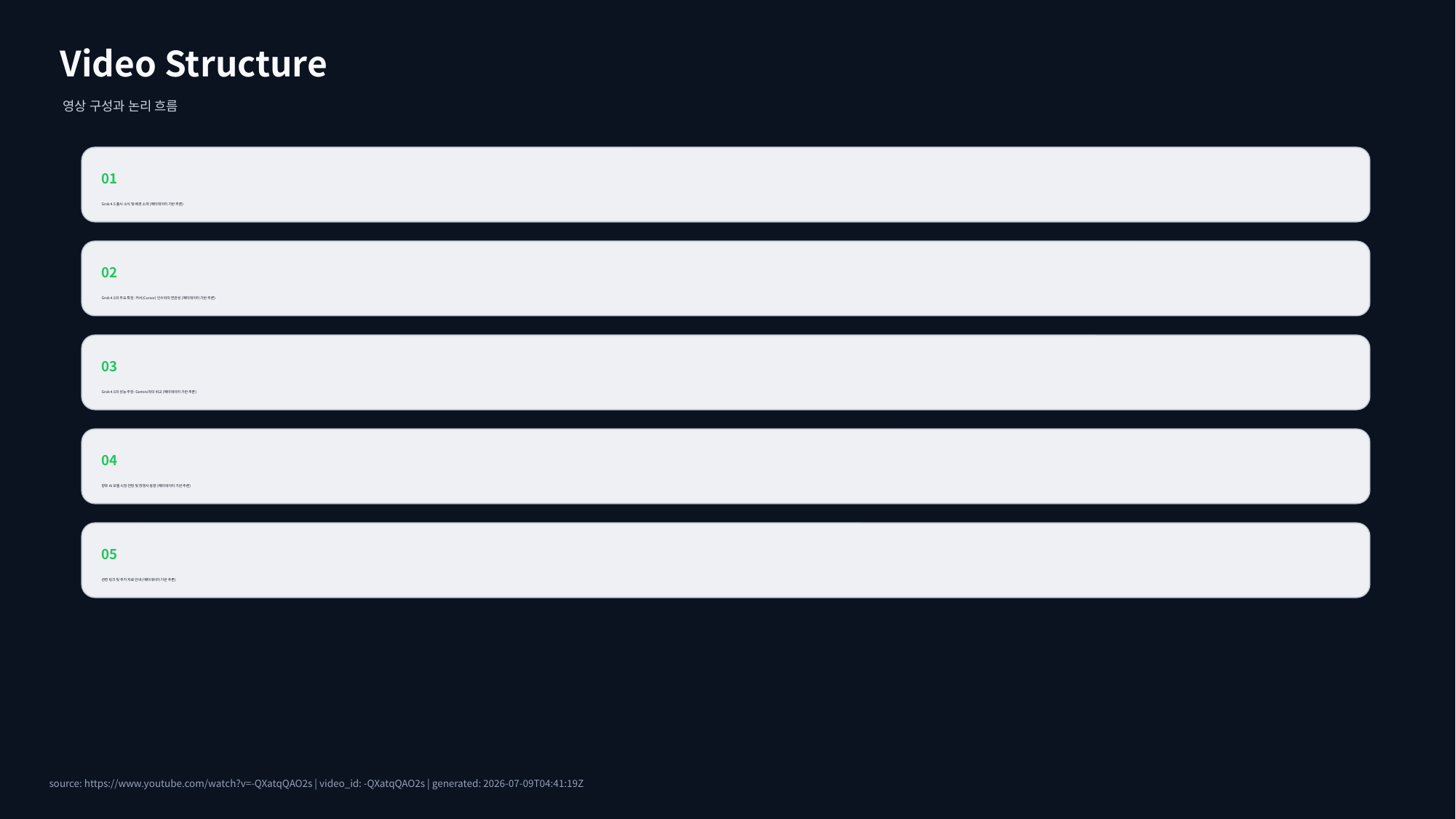

Video Structure
영상 구성과 논리 흐름

01
Grok 4.5 출시 소식 및 배경 소개 (메타데이터 기반 추론)

02
Grok 4.5의 주요 특징: 커서(Cursor) 인수와의 연관성 (메타데이터 기반 추론)

03
Grok 4.5의 성능 주장: Gemini와의 비교 (메타데이터 기반 추론)

04
향후 AI 모델 시장 전망 및 경쟁사 동향 (메타데이터 기반 추론)

05
관련 링크 및 추가 자료 안내 (메타데이터 기반 추론)
source: https://www.youtube.com/watch?v=-QXatqQAO2s | video_id: -QXatqQAO2s | generated: 2026-07-09T04:41:19Z